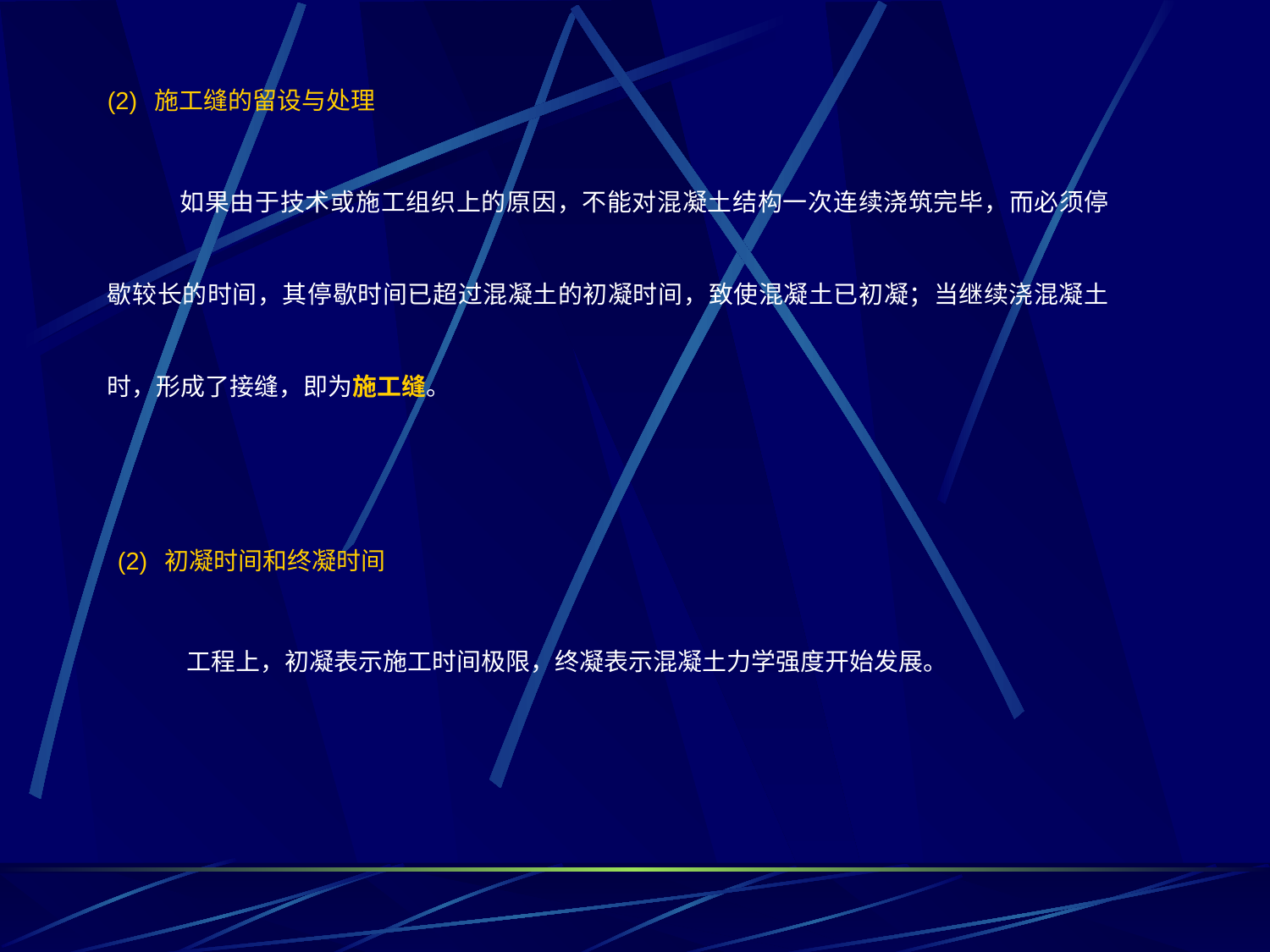

(2) 施工缝的留设与处理
    如果由于技术或施工组织上的原因，不能对混凝土结构一次连续浇筑完毕，而必须停歇较长的时间，其停歇时间已超过混凝土的初凝时间，致使混凝土已初凝；当继续浇混凝土时，形成了接缝，即为施工缝。
(2) 初凝时间和终凝时间
    工程上，初凝表示施工时间极限，终凝表示混凝土力学强度开始发展。